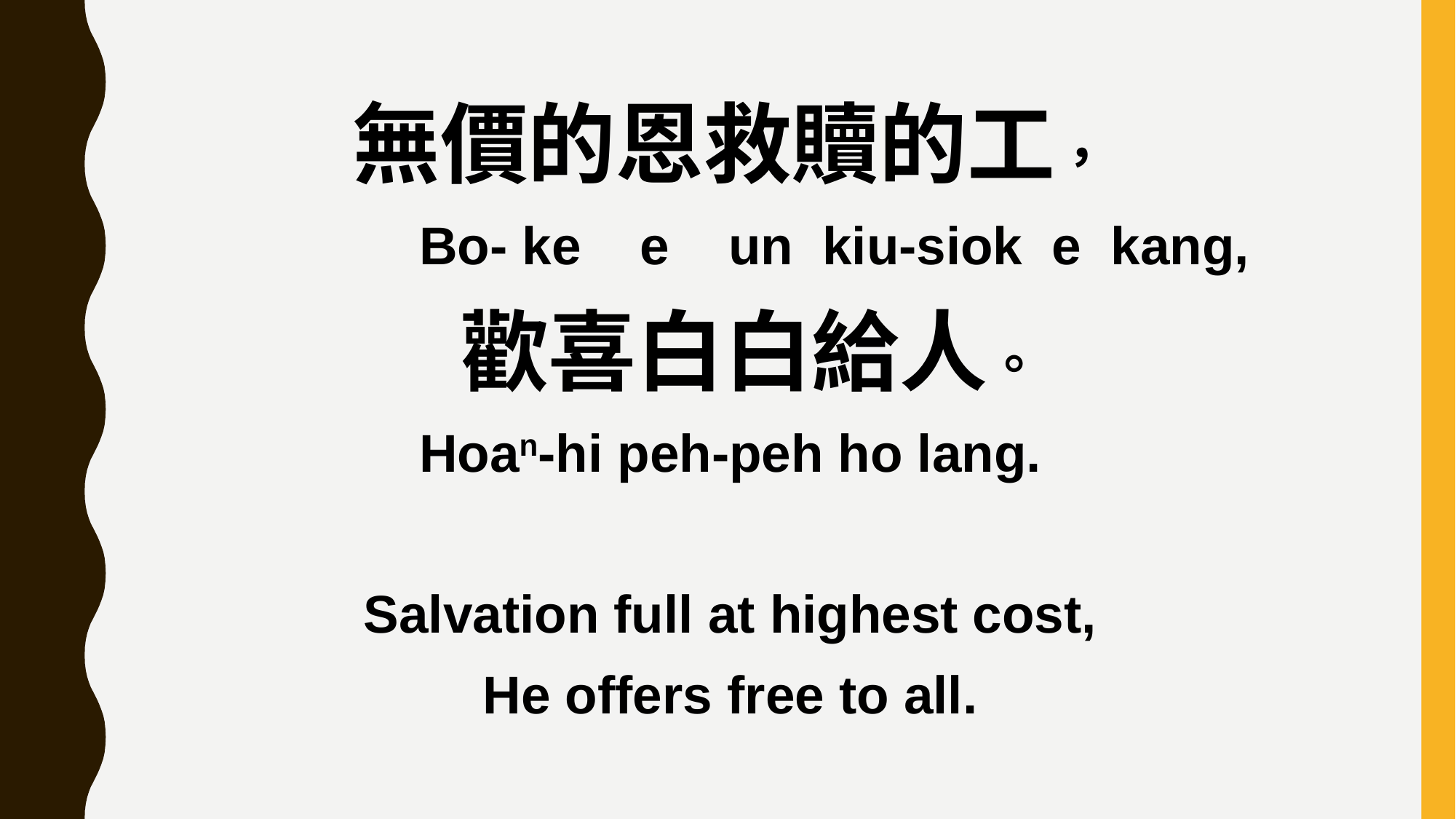

無價的恩救贖的工，
               Bo- ke    e    un  kiu-siok  e  kang,
 歡喜白白給人。
Hoan-hi peh-peh ho lang.

Salvation full at highest cost,
He offers free to all.